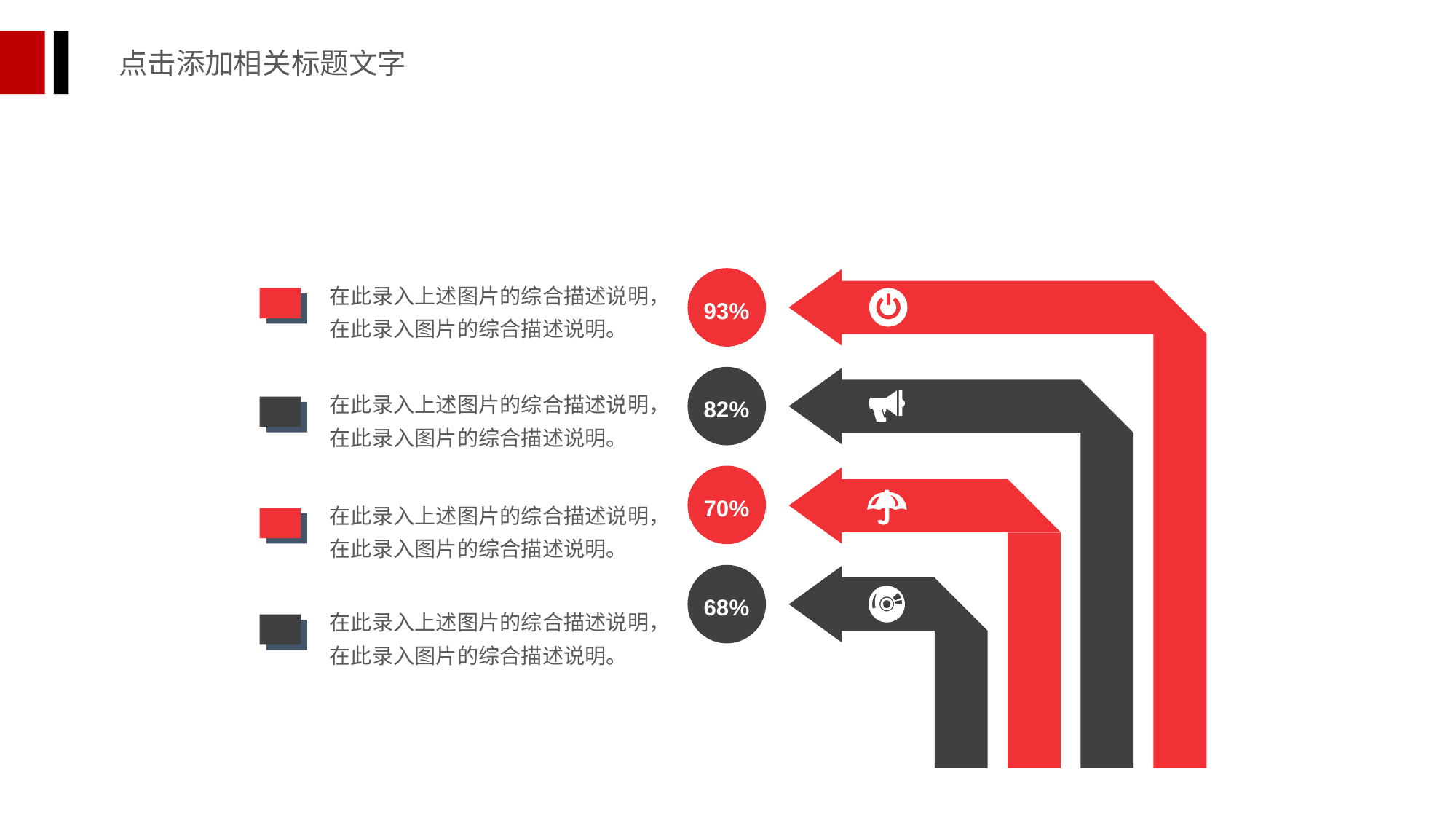

点击添加相关标题文字

93%

在此录入上述图片的综合描述说明，在此录入图片的综合描述说明。

82%

在此录入上述图片的综合描述说明，在此录入图片的综合描述说明。

70%

在此录入上述图片的综合描述说明，在此录入图片的综合描述说明。

68%

在此录入上述图片的综合描述说明，在此录入图片的综合描述说明。